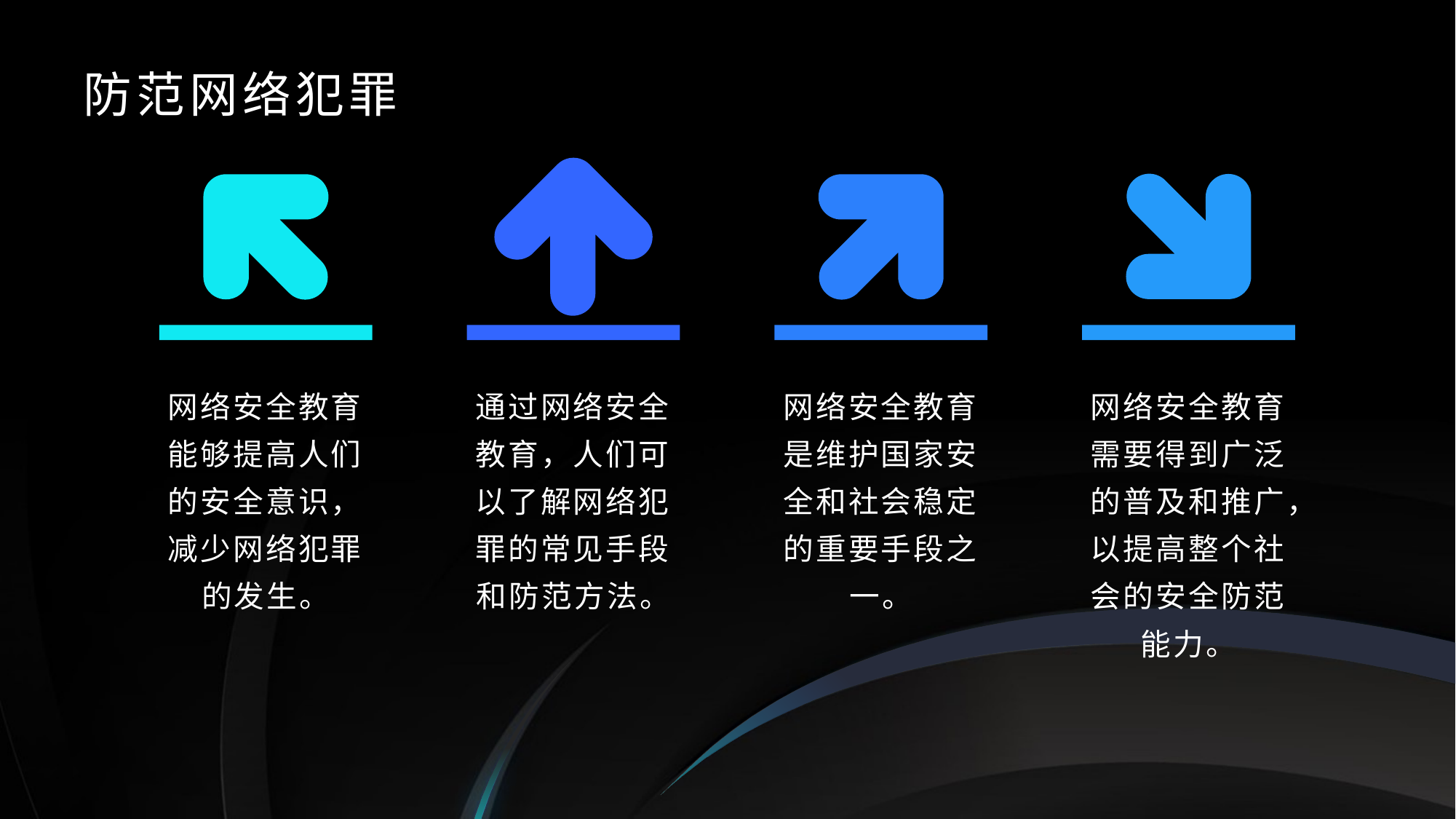

防范网络犯罪

网络安全教育能够提高人们的安全意识，减少网络犯罪的发生。
通过网络安全教育，人们可以了解网络犯罪的常见手段和防范方法。
网络安全教育是维护国家安全和社会稳定的重要手段之一。
网络安全教育需要得到广泛的普及和推广，以提高整个社会的安全防范能力。